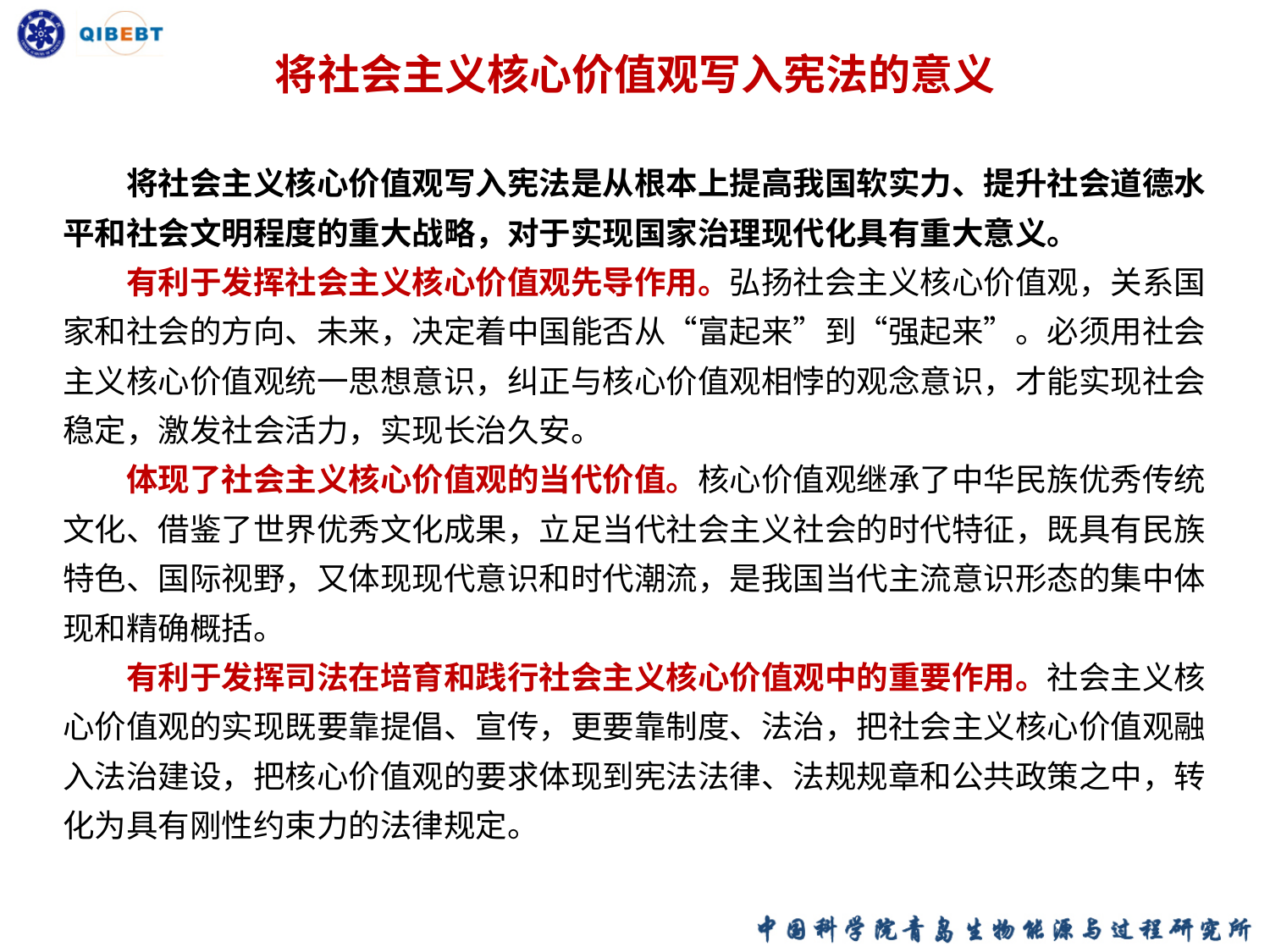

将社会主义核心价值观写入宪法的意义
将社会主义核心价值观写入宪法是从根本上提高我国软实力、提升社会道德水平和社会文明程度的重大战略，对于实现国家治理现代化具有重大意义。
有利于发挥社会主义核心价值观先导作用。弘扬社会主义核心价值观，关系国家和社会的方向、未来，决定着中国能否从“富起来”到“强起来”。必须用社会主义核心价值观统一思想意识，纠正与核心价值观相悖的观念意识，才能实现社会稳定，激发社会活力，实现长治久安。
体现了社会主义核心价值观的当代价值。核心价值观继承了中华民族优秀传统文化、借鉴了世界优秀文化成果，立足当代社会主义社会的时代特征，既具有民族特色、国际视野，又体现现代意识和时代潮流，是我国当代主流意识形态的集中体现和精确概括。
有利于发挥司法在培育和践行社会主义核心价值观中的重要作用。社会主义核心价值观的实现既要靠提倡、宣传，更要靠制度、法治，把社会主义核心价值观融入法治建设，把核心价值观的要求体现到宪法法律、法规规章和公共政策之中，转化为具有刚性约束力的法律规定。